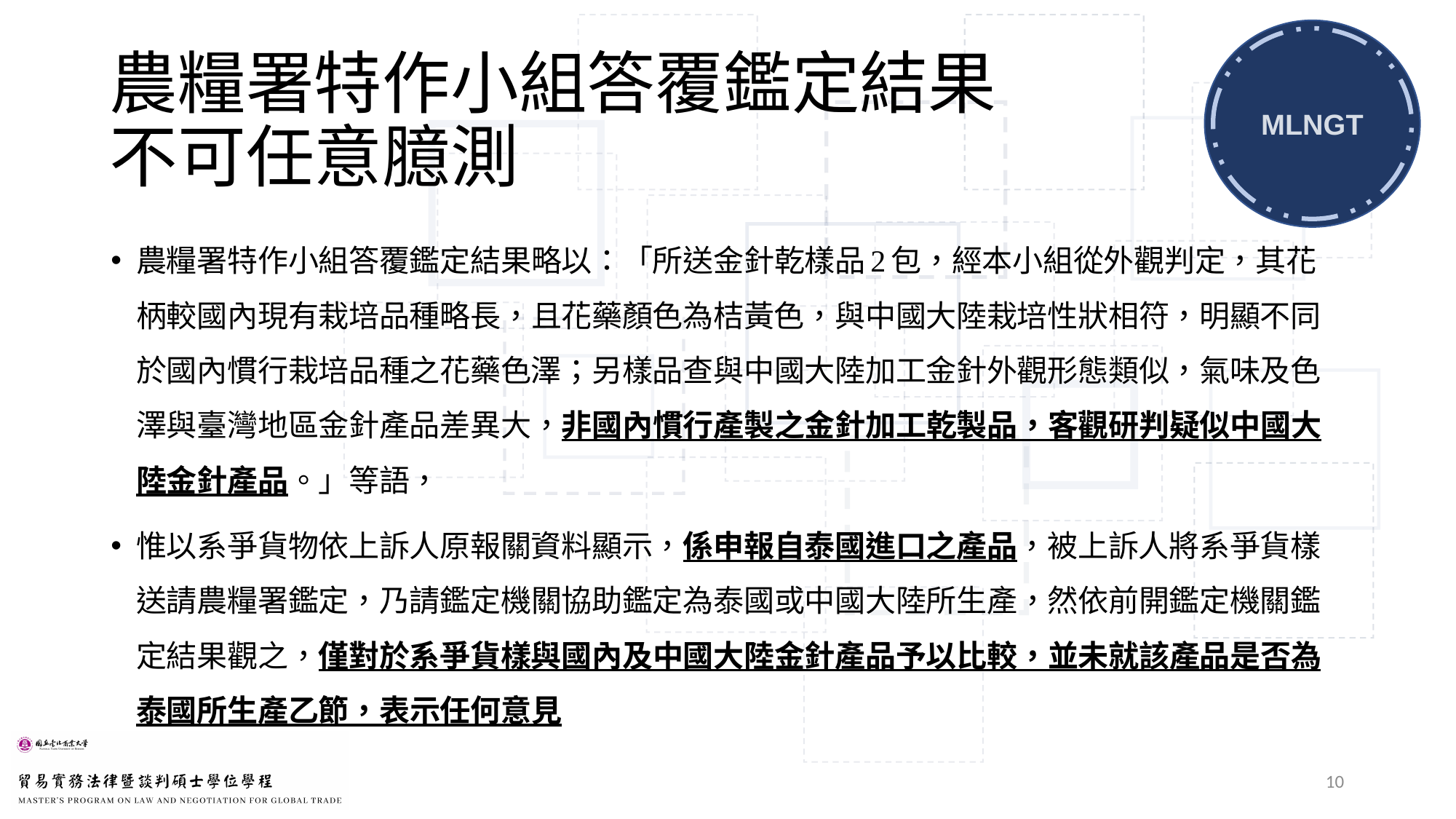

# 農糧署特作小組答覆鑑定結果 不可任意臆測
農糧署特作小組答覆鑑定結果略以：「所送金針乾樣品2包，經本小組從外觀判定，其花柄較國內現有栽培品種略長，且花藥顏色為桔黃色，與中國大陸栽培性狀相符，明顯不同於國內慣行栽培品種之花藥色澤；另樣品查與中國大陸加工金針外觀形態類似，氣味及色澤與臺灣地區金針產品差異大，非國內慣行產製之金針加工乾製品，客觀研判疑似中國大陸金針產品。」等語，
惟以系爭貨物依上訴人原報關資料顯示，係申報自泰國進口之產品，被上訴人將系爭貨樣送請農糧署鑑定，乃請鑑定機關協助鑑定為泰國或中國大陸所生產，然依前開鑑定機關鑑定結果觀之，僅對於系爭貨樣與國內及中國大陸金針產品予以比較，並未就該產品是否為泰國所生產乙節，表示任何意見